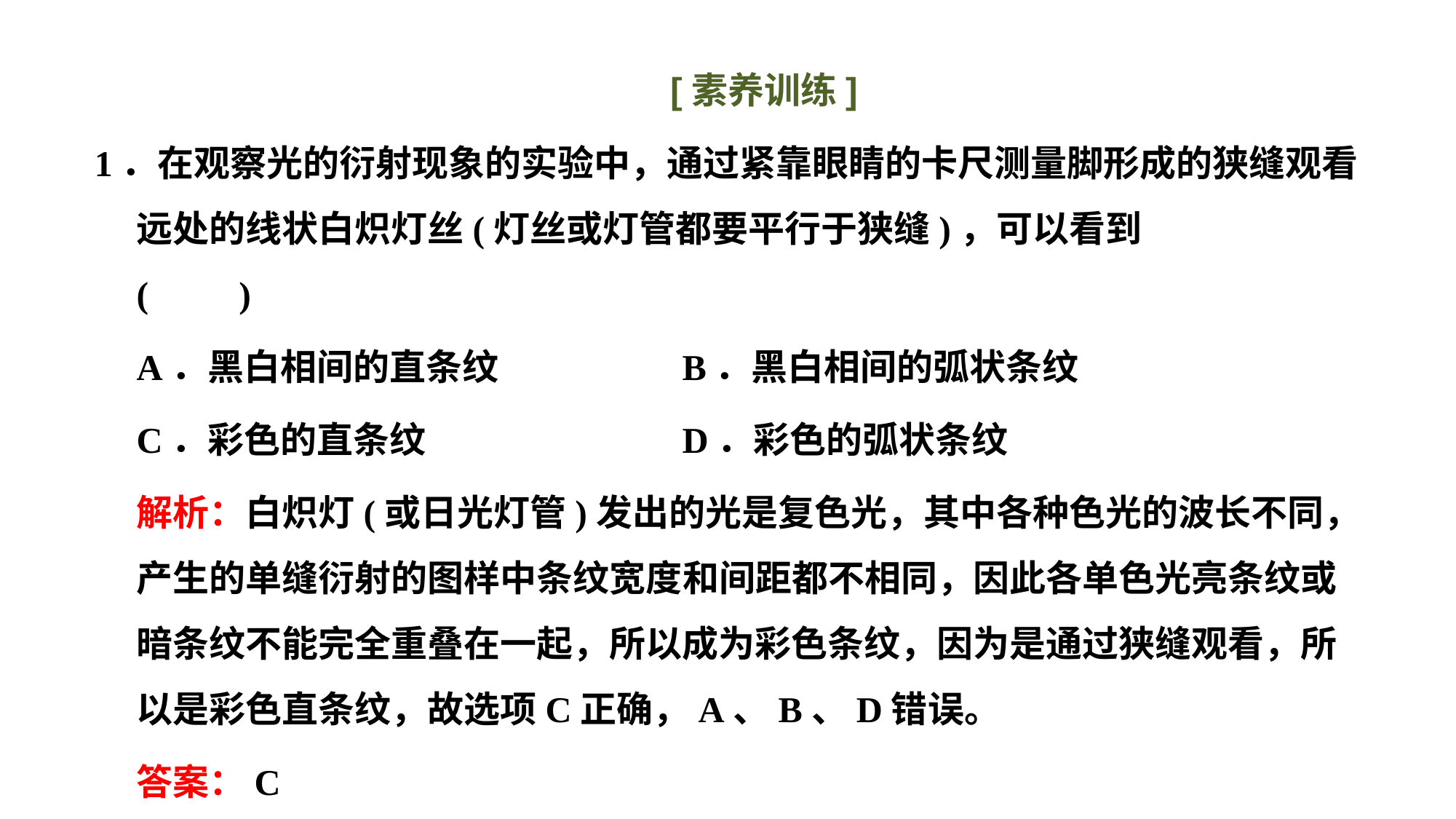

[素养训练]
1．在观察光的衍射现象的实验中，通过紧靠眼睛的卡尺测量脚形成的狭缝观看远处的线状白炽灯丝(灯丝或灯管都要平行于狭缝)，可以看到		(　　)
A．黑白相间的直条纹　　　　	B．黑白相间的弧状条纹
C．彩色的直条纹  			D．彩色的弧状条纹
解析：白炽灯(或日光灯管)发出的光是复色光，其中各种色光的波长不同，产生的单缝衍射的图样中条纹宽度和间距都不相同，因此各单色光亮条纹或暗条纹不能完全重叠在一起，所以成为彩色条纹，因为是通过狭缝观看，所以是彩色直条纹，故选项C正确，A、B、D错误。
答案：C